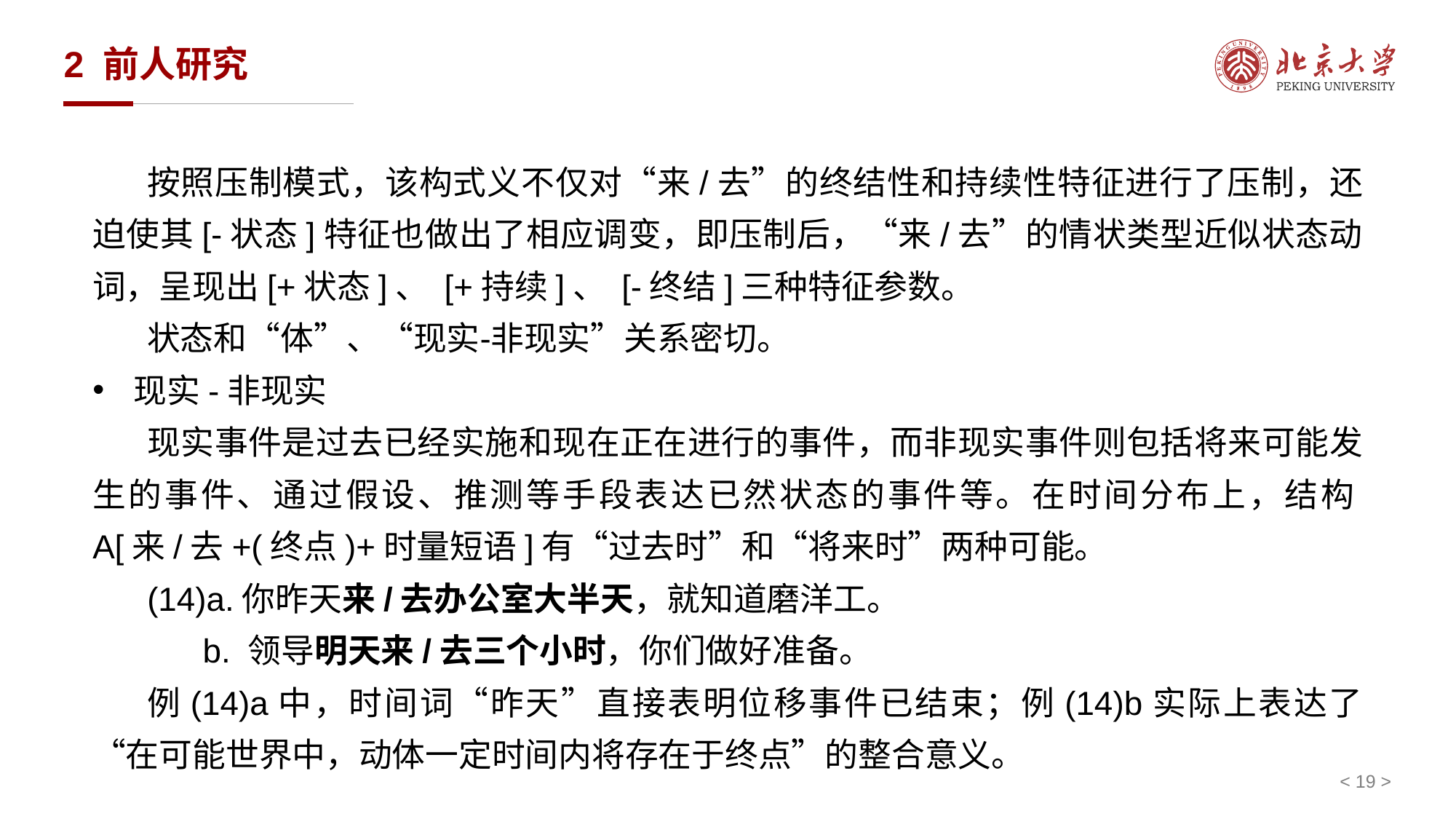

# 2 前人研究
按照压制模式，该构式义不仅对“来/去”的终结性和持续性特征进行了压制，还迫使其[⁃状态]特征也做出了相应调变，即压制后，“来/去”的情状类型近似状态动词，呈现出[+状态]、 [+持续]、 [⁃终结]三种特征参数。
状态和“体”、“现实⁃非现实”关系密切。
现实-非现实
现实事件是过去已经实施和现在正在进行的事件，而非现实事件则包括将来可能发生的事件、通过假设、推测等手段表达已然状态的事件等。在时间分布上，结构A[来/去+(终点)+时量短语]有“过去时”和“将来时”两种可能。
(14)a.你昨天来/去办公室大半天，就知道磨洋工。
      b. 领导明天来/去三个小时，你们做好准备。
例(14)a中，时间词“昨天”直接表明位移事件已结束；例(14)b实际上表达了“在可能世界中，动体一定时间内将存在于终点”的整合意义。
< 19 >